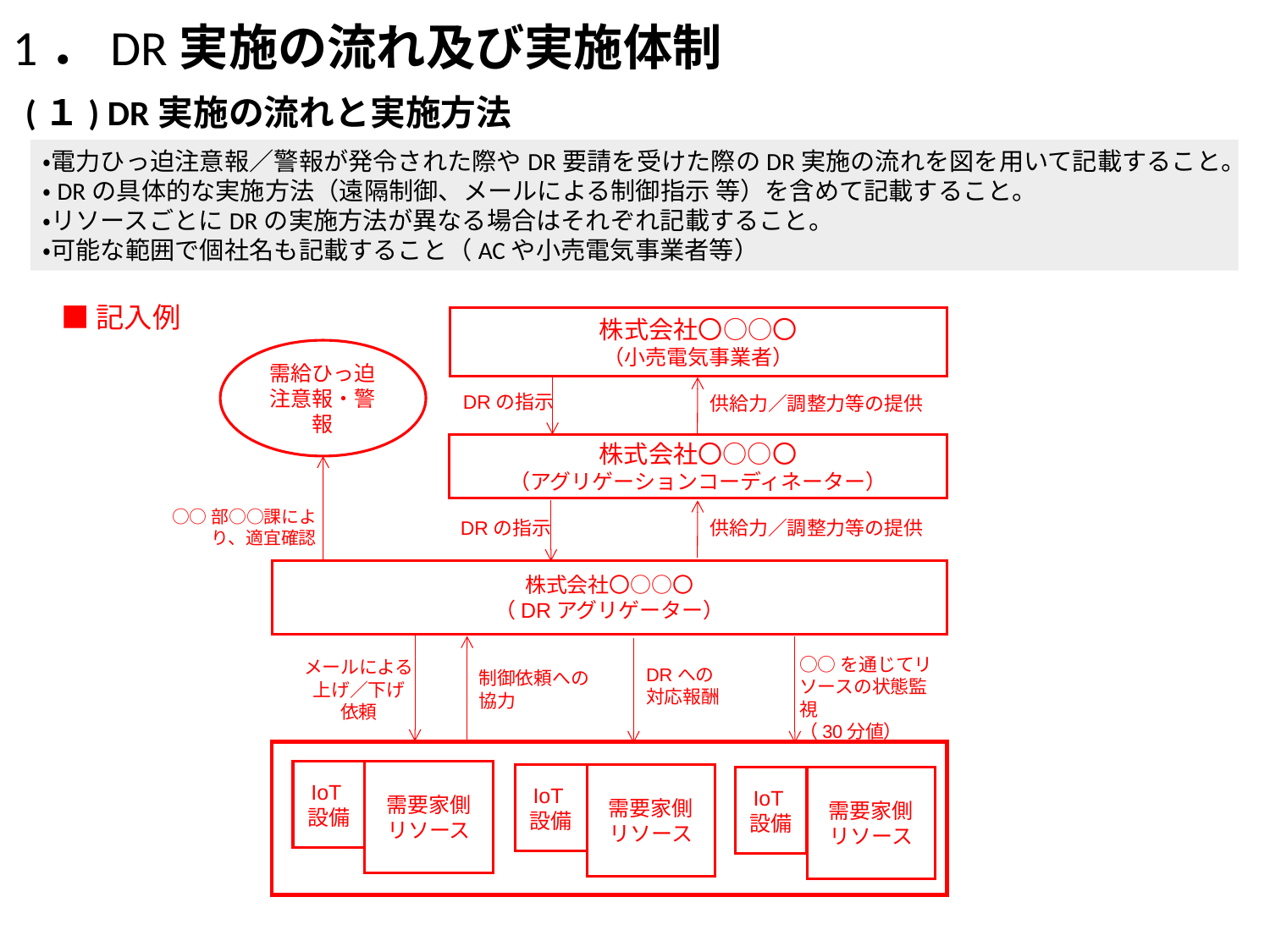

1．DR実施の流れ及び実施体制
(１) DR実施の流れと実施方法
・電力ひっ迫注意報／警報が発令された際やDR要請を受けた際のDR実施の流れを図を用いて記載すること。
・DRの具体的な実施方法（遠隔制御、メールによる制御指示 等）を含めて記載すること。
・リソースごとにDRの実施方法が異なる場合はそれぞれ記載すること。
・可能な範囲で個社名も記載すること（ACや小売電気事業者等）
■記入例
株式会社〇○○〇
（小売電気事業者）
需給ひっ迫
注意報・警報
DRの指示
供給力／調整力等の提供
株式会社〇○○〇
（アグリゲーションコーディネーター）
○○部○○課により、適宜確認
供給力／調整力等の提供
DRの指示
株式会社〇○○〇
（DRアグリゲーター）
○○を通じてリソースの状態監視
（30分値）
メールによる
上げ／下げ
依頼
DRへの
対応報酬
制御依頼への
協力

需要家側
リソース
IoT設備
需要家側
リソース
IoT設備
需要家側
リソース
IoT設備